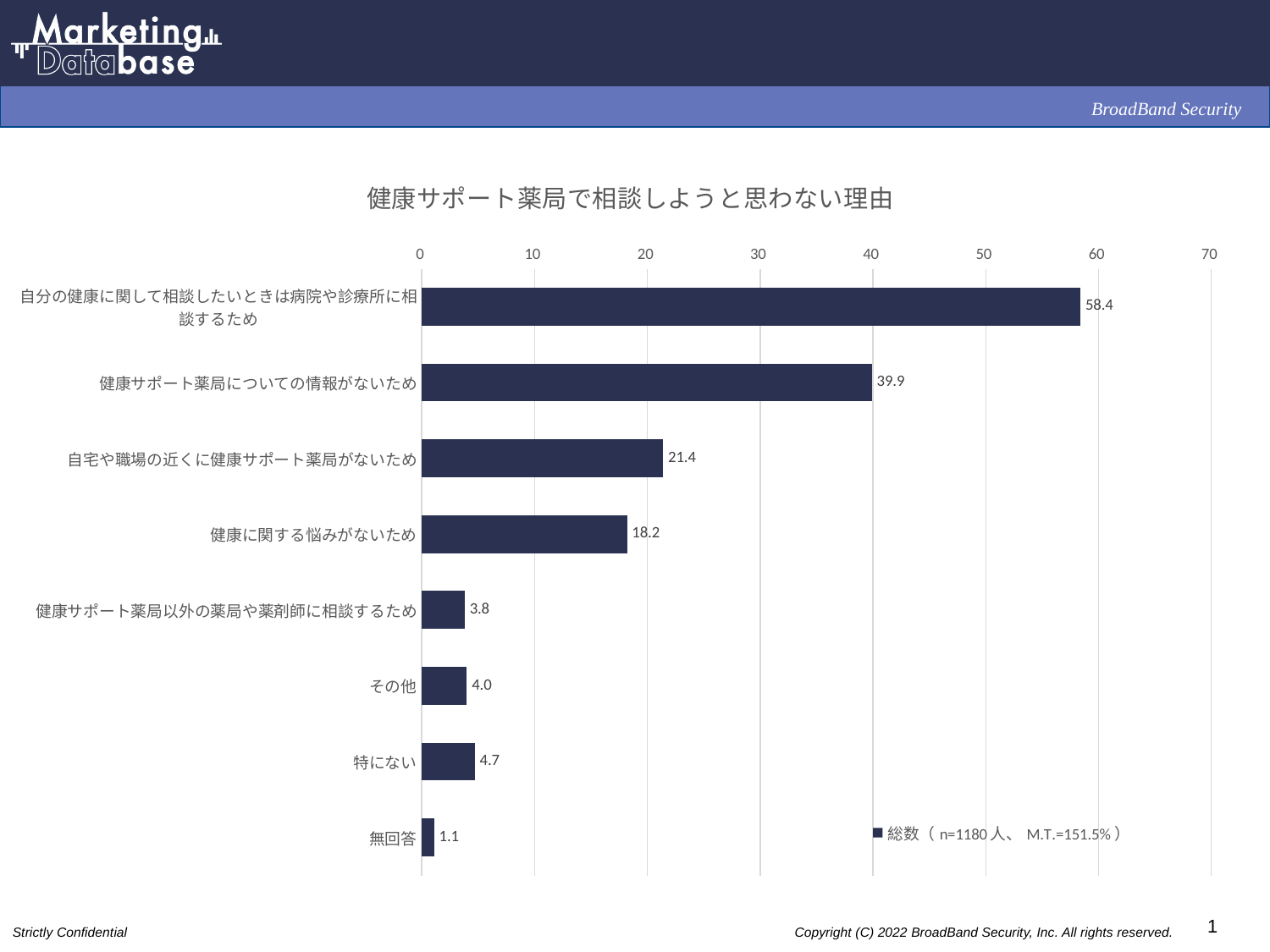

### Chart: 健康サポート薬局で相談しようと思わない理由

| Category | 総数（n=1180人、M.T.=151.5%） |
|---|---|
| 自分の健康に関して相談したいときは病院や診療所に相談するため | 58.4 |
| 健康サポート薬局についての情報がないため | 39.9 |
| 自宅や職場の近くに健康サポート薬局がないため | 21.4 |
| 健康に関する悩みがないため | 18.2 |
| 健康サポート薬局以外の薬局や薬剤師に相談するため | 3.8 |
| その他 | 4.0 |
| 特にない | 4.7 |
| 無回答 | 1.1 |